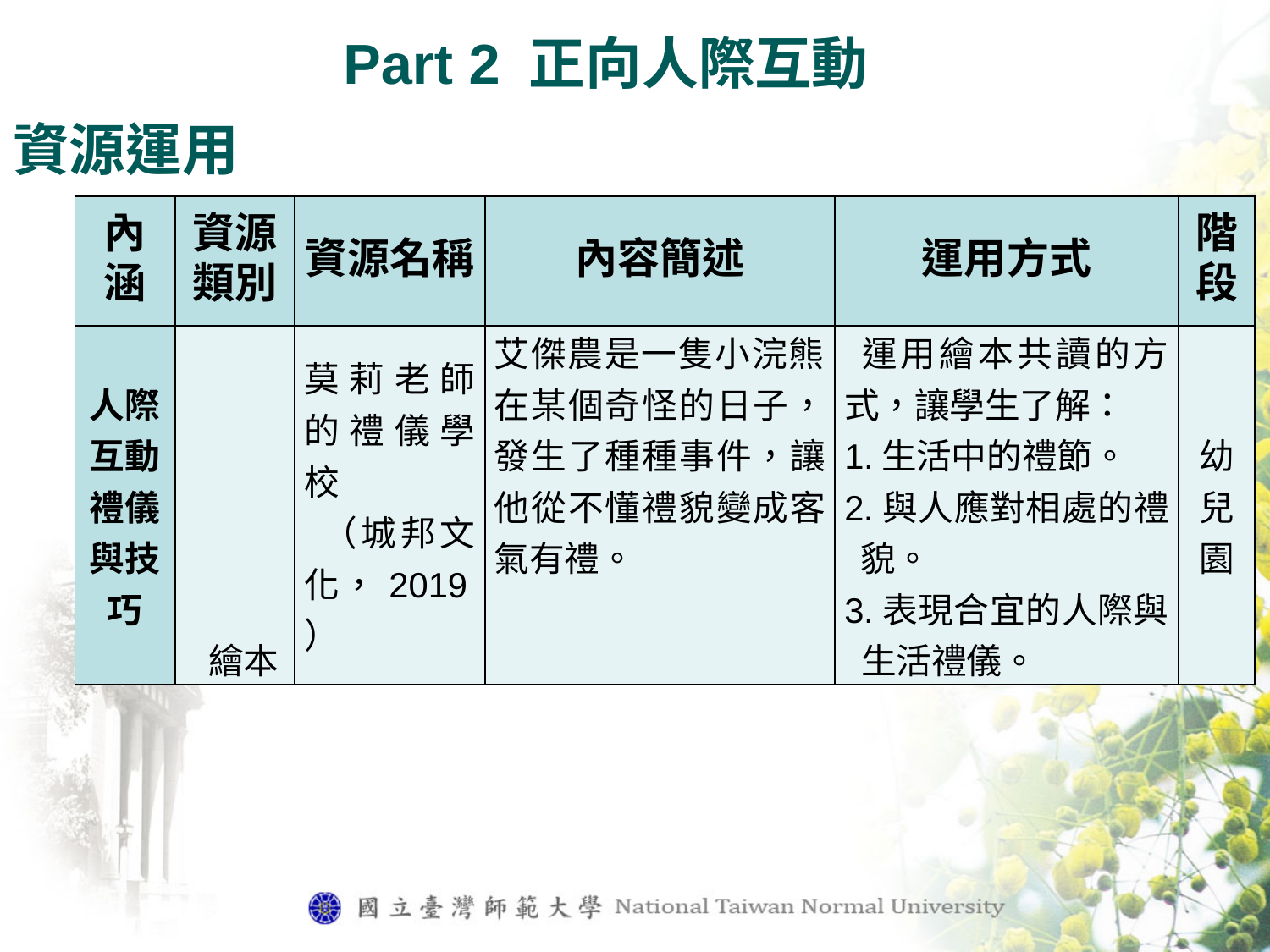

Part 2 正向人際互動
資源運用
| 內涵 | 資源類別 | 資源名稱 | 內容簡述 | 運用方式 | 階段 |
| --- | --- | --- | --- | --- | --- |
| 人際互動禮儀與技巧 | 繪本 | 莫莉老師的禮儀學校 （城邦文化，2019） | 艾傑農是一隻小浣熊，在某個奇怪的日子，發生了種種事件，讓他從不懂禮貌變成客氣有禮。 | 運用繪本共讀的方式，讓學生了解： 1.生活中的禮節。 2.與人應對相處的禮貌。 3.表現合宜的人際與生活禮儀。 | 幼兒園 |